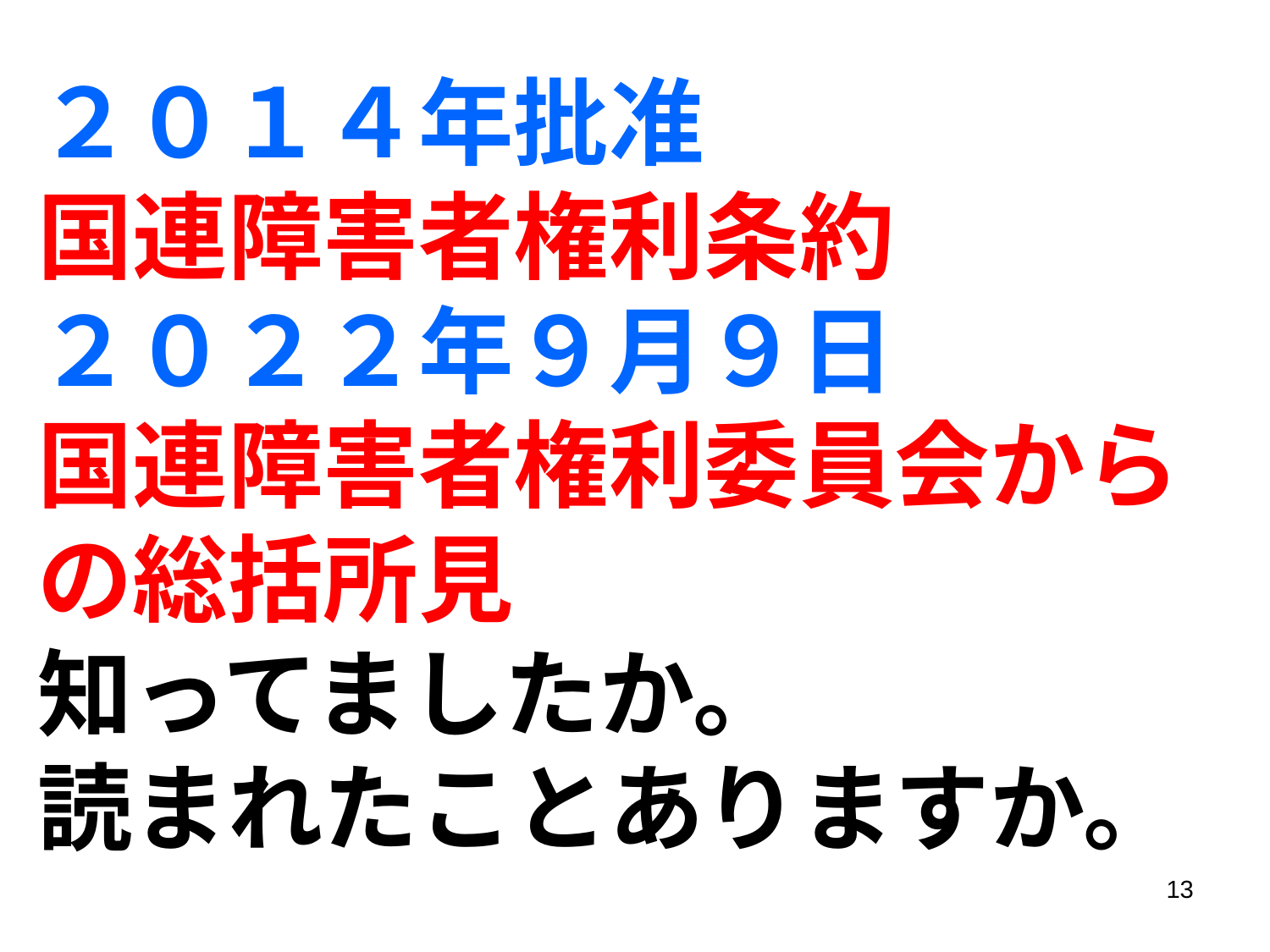

２０１４年批准
国連障害者権利条約
２０２２年９月９日
国連障害者権利委員会からの総括所見
知ってましたか。
読まれたことありますか。
13